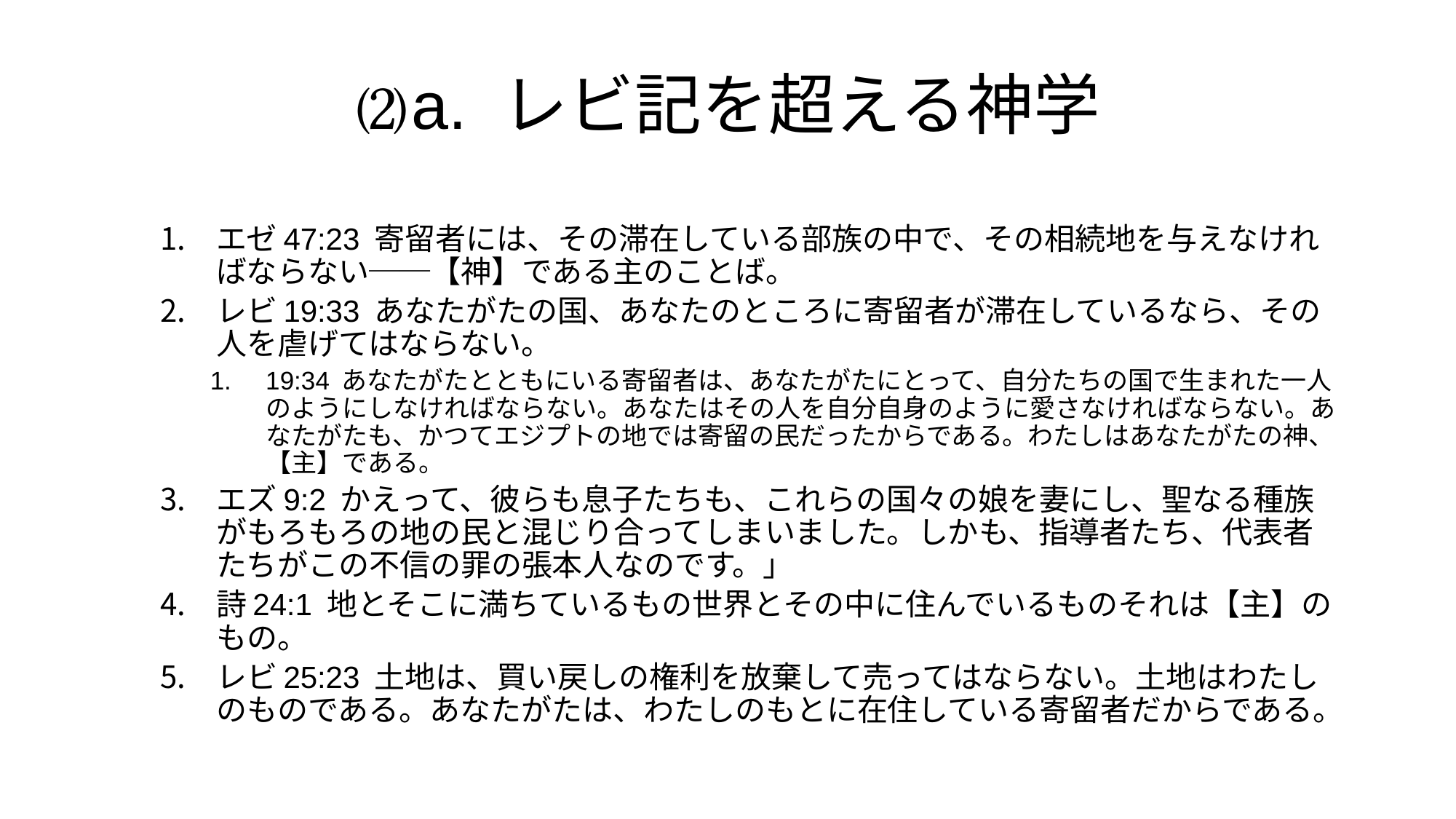

# ⑵a. レビ記を超える神学
エゼ47:23 寄留者には、その滞在している部族の中で、その相続地を与えなければならない──【神】である主のことば。
レビ19:33 あなたがたの国、あなたのところに寄留者が滞在しているなら、その人を虐げてはならない。
19:34 あなたがたとともにいる寄留者は、あなたがたにとって、自分たちの国で生まれた一人のようにしなければならない。あなたはその人を自分自身のように愛さなければならない。あなたがたも、かつてエジプトの地では寄留の民だったからである。わたしはあなたがたの神、【主】である。
エズ9:2 かえって、彼らも息子たちも、これらの国々の娘を妻にし、聖なる種族がもろもろの地の民と混じり合ってしまいました。しかも、指導者たち、代表者たちがこの不信の罪の張本人なのです。」
詩24:1 地とそこに満ちているもの世界とその中に住んでいるものそれは【主】のもの。
レビ25:23 土地は、買い戻しの権利を放棄して売ってはならない。土地はわたしのものである。あなたがたは、わたしのもとに在住している寄留者だからである。